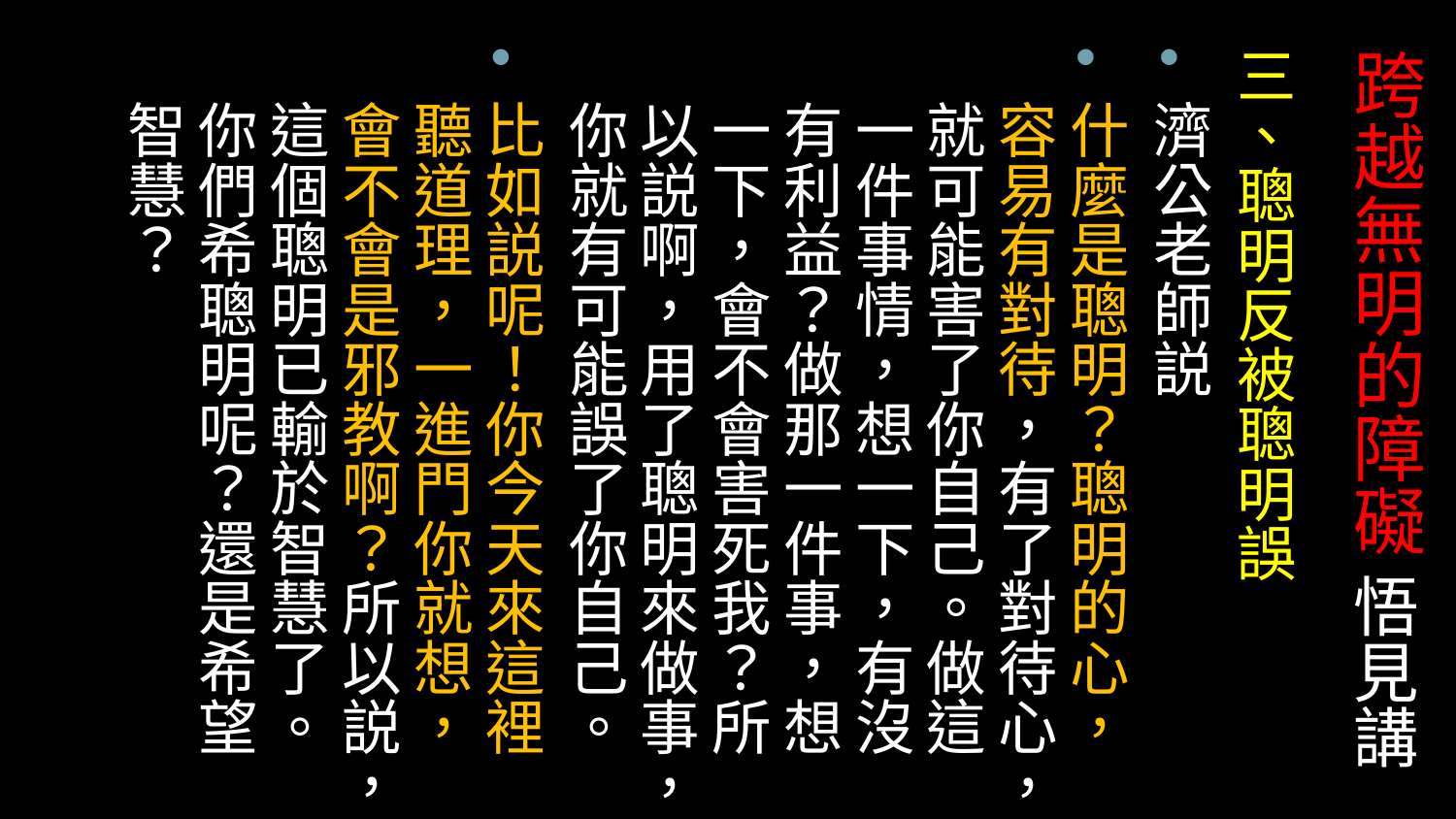

# 跨越無明的障礙 悟見講
三、聰明反被聰明誤
濟公老師説
什麼是聰明？聰明的心，容易有對待，有了對待心，就可能害了你自己。做這一件事情，想一下，有沒有利益？做那一件事，想一下，會不會害死我？所以説啊，用了聰明來做事，你就有可能誤了你自己。
比如説呢！你今天來這裡聽道理，一進門你就想，會不會是邪教啊？所以説，這個聰明已輸於智慧了。你們希聰明呢？還是希望智慧？